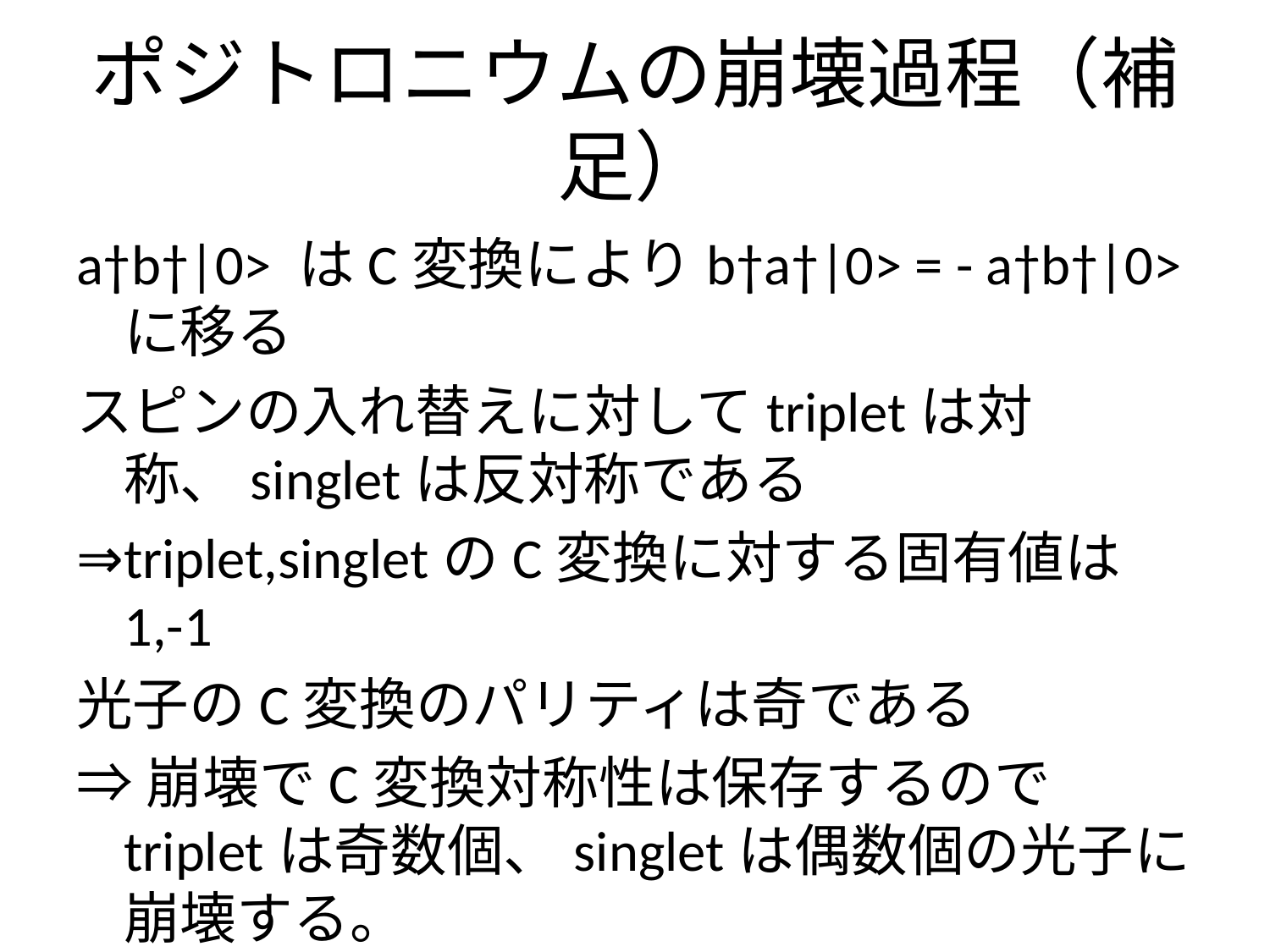

# ポジトロニウムの崩壊過程（補足）
a†b†|0> はC変換によりb†a†|0> = - a†b†|0> に移る
スピンの入れ替えに対してtripletは対称、singletは反対称である
⇒triplet,singletのC変換に対する固有値は1,-1
光子のC変換のパリティは奇である
⇒崩壊でC変換対称性は保存するのでtripletは奇数個、singletは偶数個の光子に崩壊する。